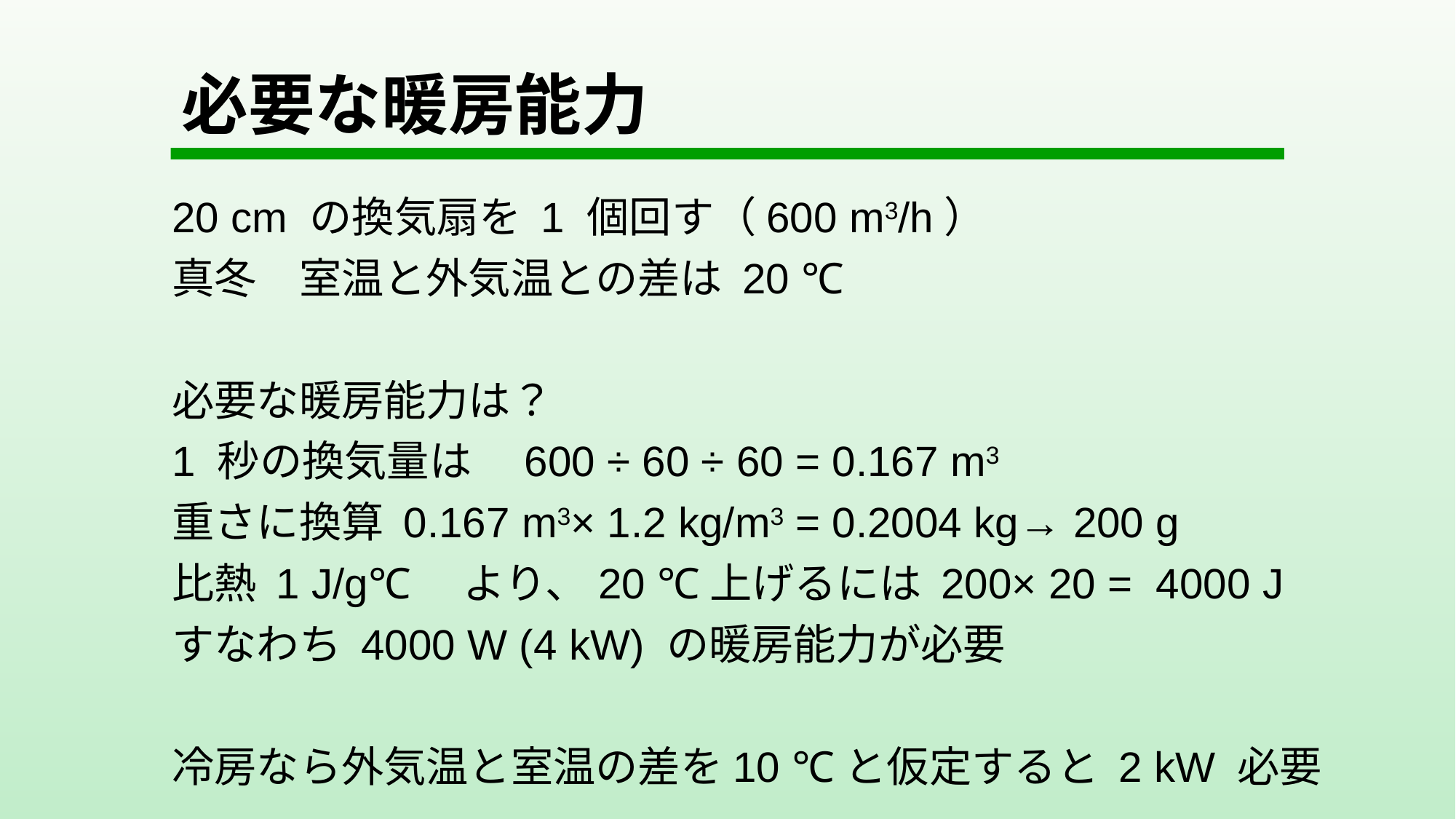

# 必要な暖房能力
20 cm の換気扇を 1 個回す（600 m3/h）
真冬　室温と外気温との差は 20 ℃

必要な暖房能力は？
1 秒の換気量は　600 ÷ 60 ÷ 60 = 0.167 m3
重さに換算 0.167 m3× 1.2 kg/m3 = 0.2004 kg→ 200 g
比熱 1 J/g℃　より、20 ℃上げるには 200× 20 =  4000 J
すなわち 4000 W (4 kW) の暖房能力が必要

冷房なら外気温と室温の差を10 ℃と仮定すると 2 kW 必要